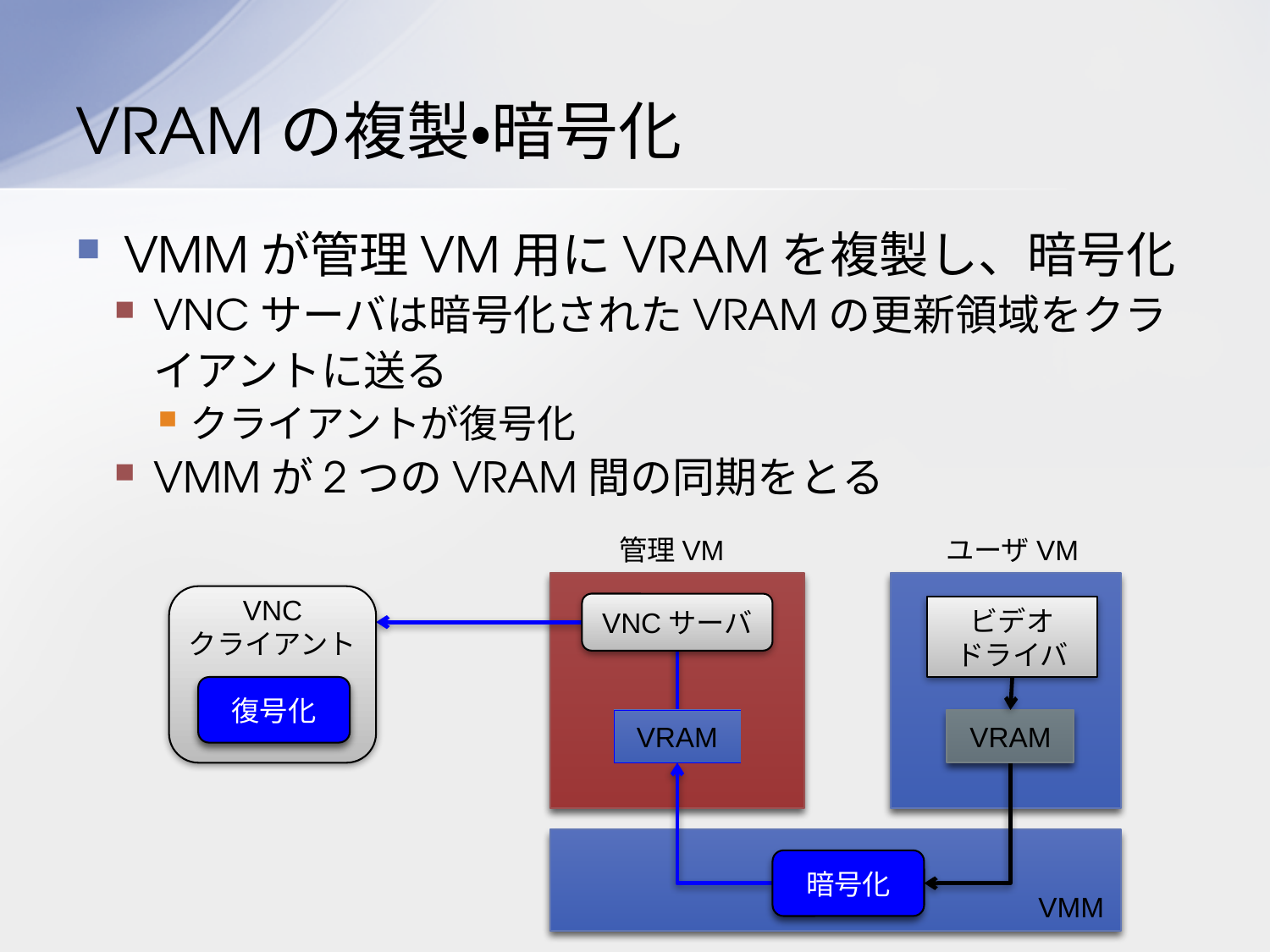

# VRAMの複製・暗号化
VMMが管理VM用にVRAMを複製し、暗号化
VNCサーバは暗号化されたVRAMの更新領域をクライアントに送る
クライアントが復号化
VMMが2つのVRAM間の同期をとる
管理VM

 ユーザVM

VNC
クライアント
VNCサーバ
ビデオ
ドライバ
復号化
VRAM
VRAM

暗号化
VMM